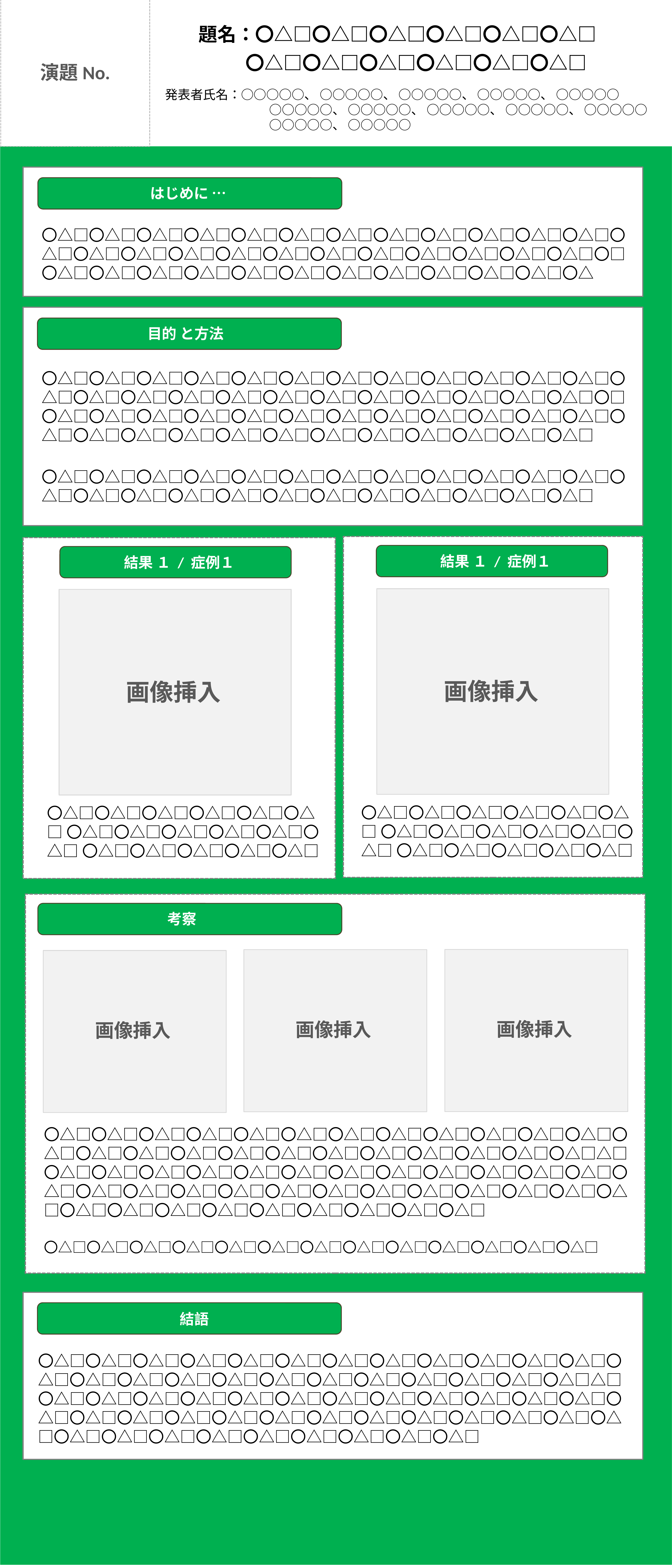

演題No.
題名：〇△□〇△□〇△□〇△□〇△□〇△□
 〇△□〇△□〇△□〇△□〇△□〇△□
発表者氏名：○○○○○、 ○○○○○、 ○○○○○、 ○○○○○、 ○○○○○
　　　　　　　　 ○○○○○、 ○○○○○、 ○○○○○、 ○○○○○、 ○○○○○
　　　　　　　　 ○○○○○、 ○○○○○

はじめに …
〇△□〇△□〇△□〇△□〇△□〇△□〇△□〇△□〇△□〇△□〇△□〇△□〇△□〇△□〇△□〇△□〇△□〇△□〇△□〇△□〇△□〇△□〇△□〇△□〇□〇△□〇△□〇△□〇△□〇△□〇△□〇△□〇△□〇△□〇△□〇△□〇△

目的 と方法
〇△□〇△□〇△□〇△□〇△□〇△□〇△□〇△□〇△□〇△□〇△□〇△□〇△□〇△□〇△□〇△□〇△□〇△□〇△□〇△□〇△□〇△□〇△□〇△□〇□〇△□〇△□〇△□〇△□〇△□〇△□〇△□〇△□〇△□〇△□〇△□〇△□〇△□〇△□〇△□〇△□〇△□〇△□〇△□〇△□〇△□〇△□〇△□〇△□
〇△□〇△□〇△□〇△□〇△□〇△□〇△□〇△□〇△□〇△□〇△□〇△□〇△□〇△□〇△□〇△□〇△□〇△□〇△□〇△□〇△□〇△□〇△□〇△□

結果 １ / 症例１
結果 １ / 症例１

画像挿入
画像挿入
〇△□〇△□〇△□〇△□〇△□〇△
□〇△□〇△□〇△□〇△□〇△□〇
△□〇△□〇△□〇△□〇△□〇△□
〇△□〇△□〇△□〇△□〇△□〇△
□〇△□〇△□〇△□〇△□〇△□〇
△□〇△□〇△□〇△□〇△□〇△□

考察

画像挿入
画像挿入
画像挿入
〇△□〇△□〇△□〇△□〇△□〇△□〇△□〇△□〇△□〇△□〇△□〇△□〇△□〇△□〇△□〇△□〇△□〇△□〇△□〇△□〇△□〇△□〇△□〇△□△□〇△□〇△□〇△□〇△□〇△□〇△□〇△□〇△□〇△□〇△□〇△□〇△□〇△□〇△□〇△□〇△□〇△□〇△□〇△□〇△□〇△□〇△□〇△□〇△□〇△□〇△□〇△□〇△□〇△□〇△□〇△□〇△□〇△□〇△□

〇△□〇△□〇△□〇△□〇△□〇△□〇△□〇△□〇△□〇△□〇△□〇△□〇△□

結語
〇△□〇△□〇△□〇△□〇△□〇△□〇△□〇△□〇△□〇△□〇△□〇△□〇△□〇△□〇△□〇△□〇△□〇△□〇△□〇△□〇△□〇△□〇△□〇△□△□〇△□〇△□〇△□〇△□〇△□〇△□〇△□〇△□〇△□〇△□〇△□〇△□〇△□〇△□〇△□〇△□〇△□〇△□〇△□〇△□〇△□〇△□〇△□〇△□〇△□〇△□〇△□〇△□〇△□〇△□〇△□〇△□〇△□〇△□